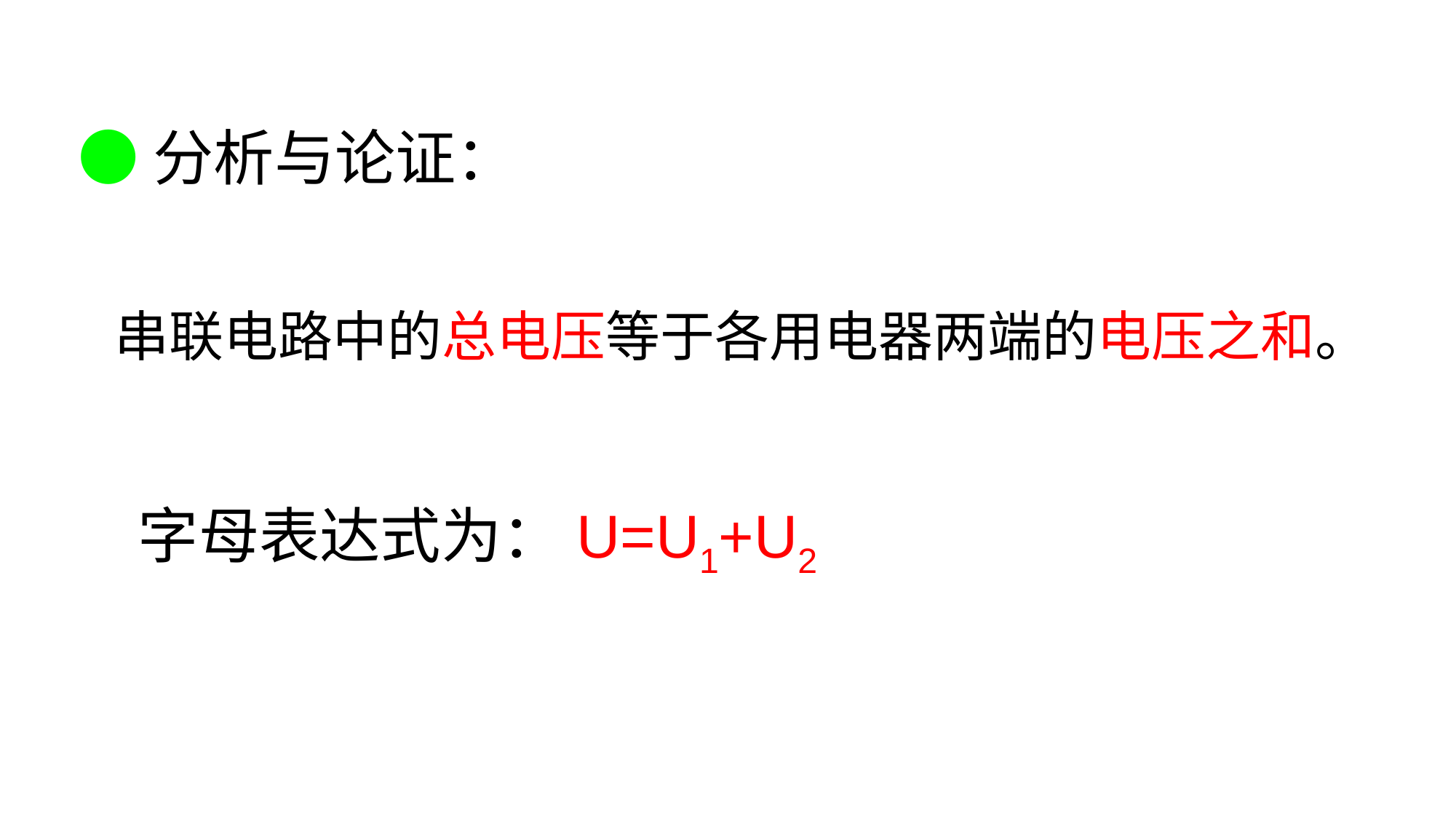

●分析与论证：
串联电路中的总电压等于各用电器两端的电压之和。
字母表达式为：U=U1+U2